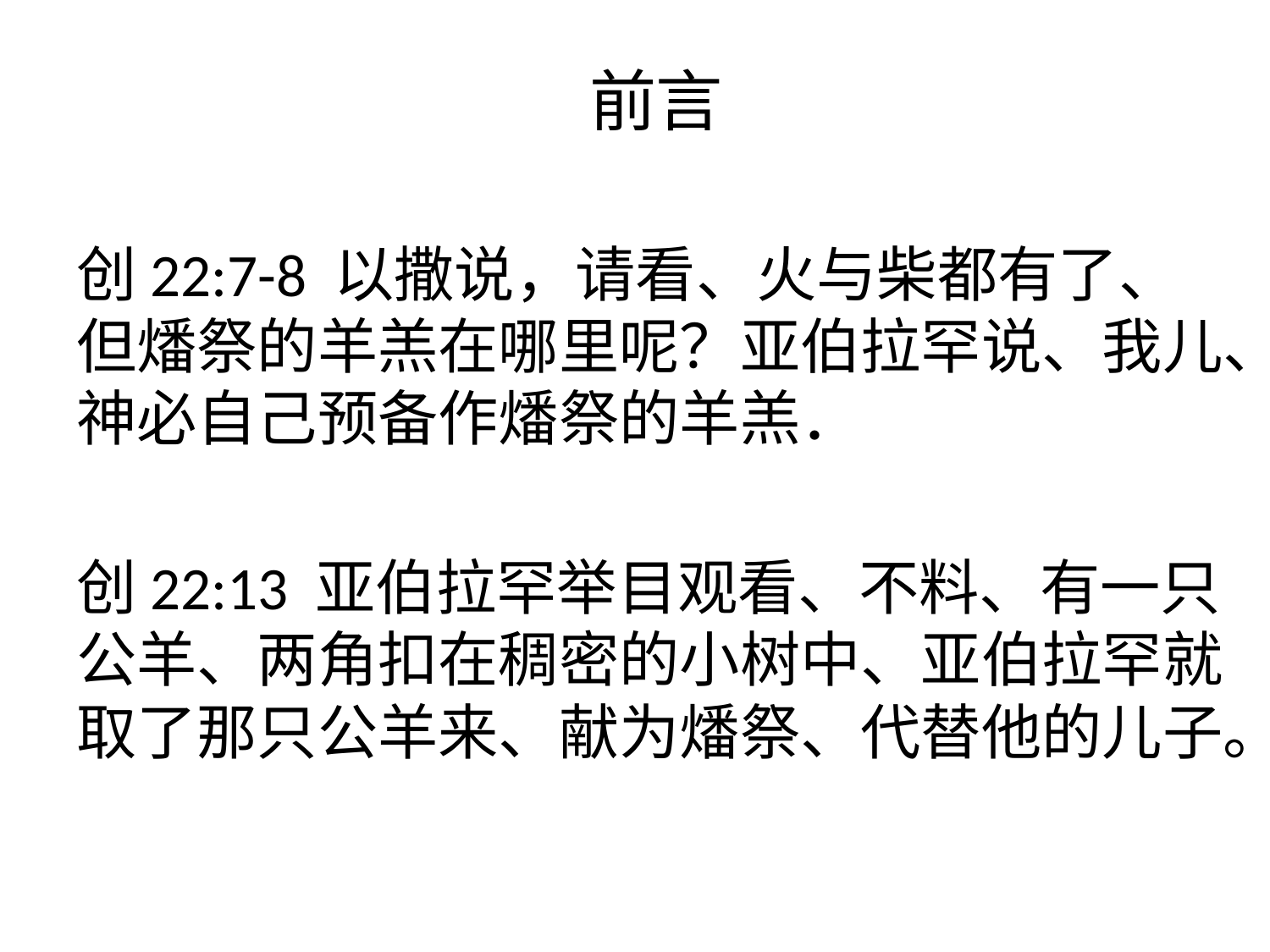

前言

创22:7-8 以撒说，请看、火与柴都有了、但燔祭的羊羔在哪里呢？亚伯拉罕说、我儿、神必自己预备作燔祭的羊羔．

创22:13 亚伯拉罕举目观看、不料、有一只公羊、两角扣在稠密的小树中、亚伯拉罕就取了那只公羊来、献为燔祭、代替他的儿子。